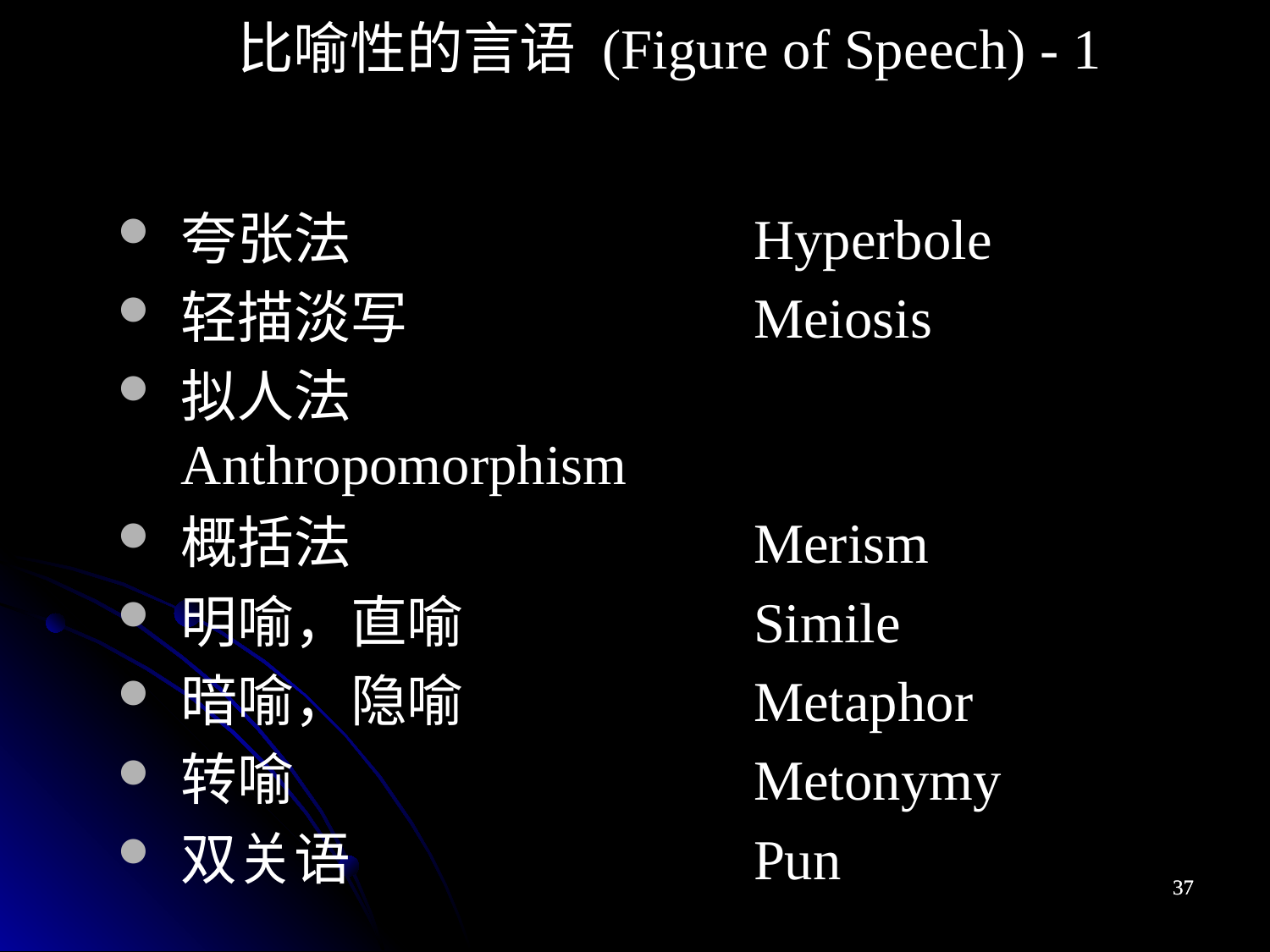

比喻性的言语 (Figure of Speech) - 1
夸张法	Hyperbole
轻描淡写	Meiosis
拟人法	Anthropomorphism
概括法	Merism
明喻，直喻	Simile
暗喻，隐喻	Metaphor
转喻	Metonymy
双关语	Pun
37
37